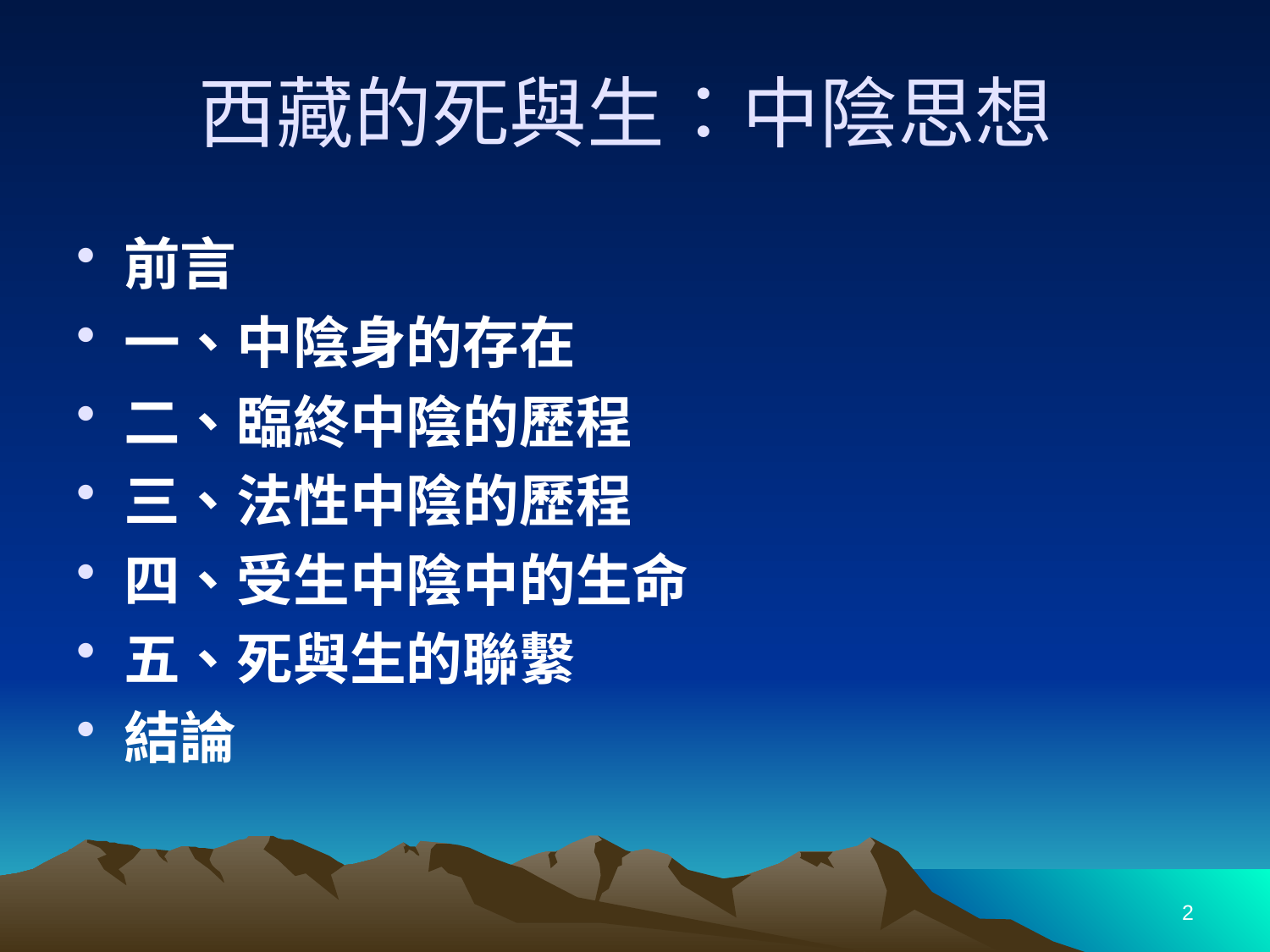

# 西藏的死與生：中陰思想
前言
一、中陰身的存在
二、臨終中陰的歷程
三、法性中陰的歷程
四、受生中陰中的生命
五、死與生的聯繫
結論

2